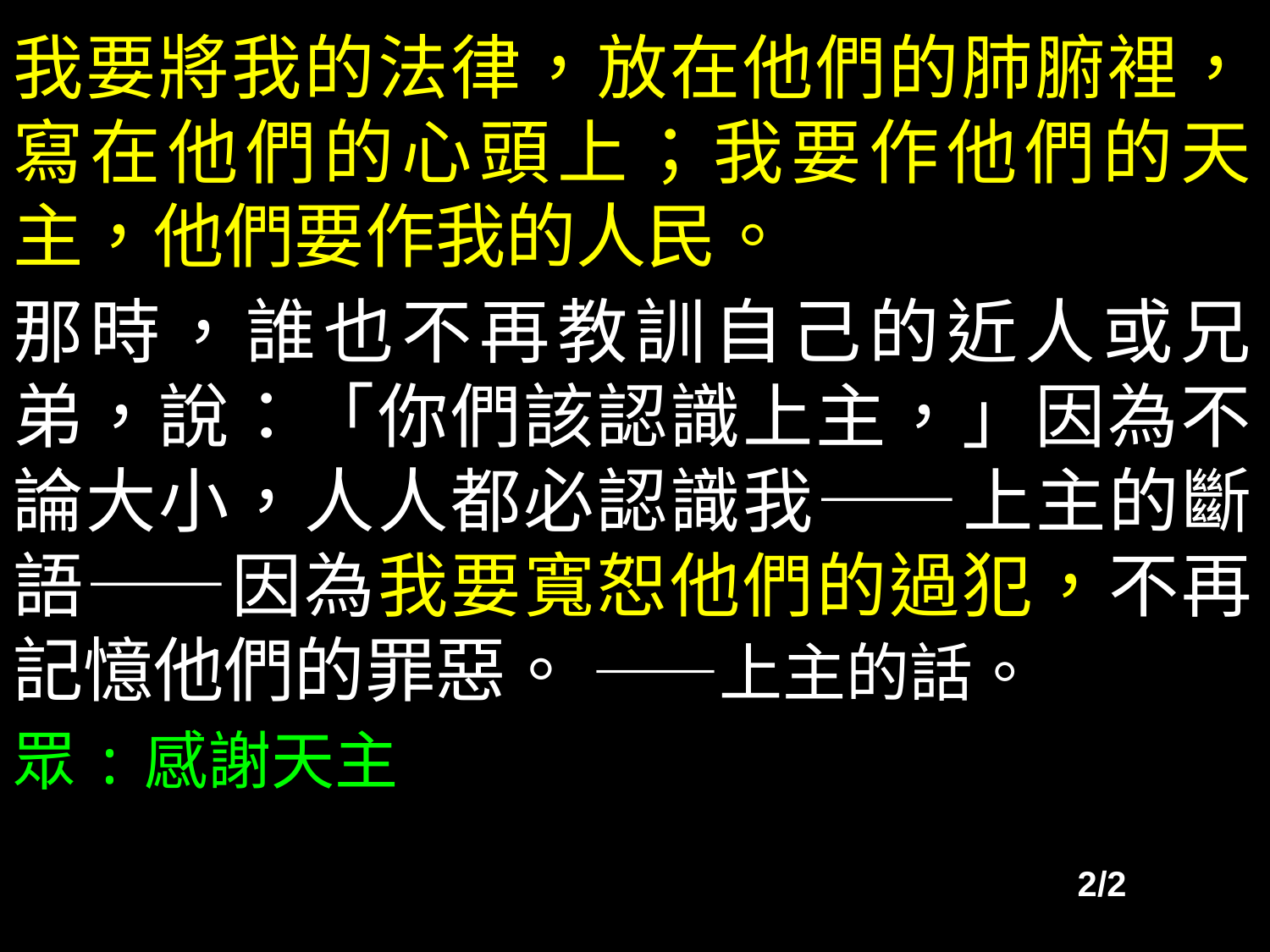

我要將我的法律，放在他們的肺腑裡，寫在他們的心頭上；我要作他們的天主，他們要作我的人民。
那時，誰也不再教訓自己的近人或兄弟，說：「你們該認識上主，」因為不論大小，人人都必認識我——上主的斷語——因為我要寬恕他們的過犯，不再記憶他們的罪惡。 ——上主的話。
眾:感謝天主

2/2